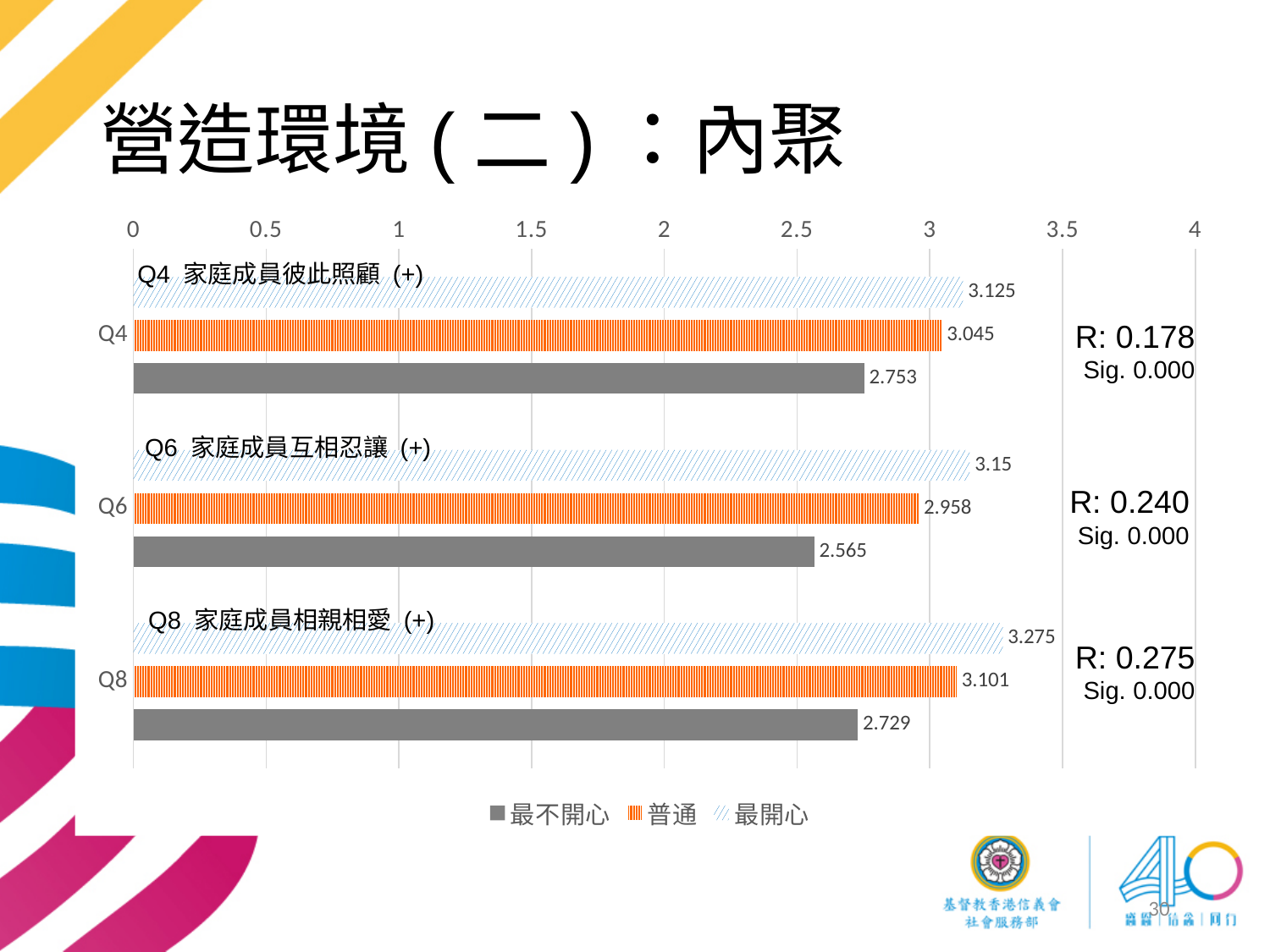

# 營造環境(二)：內聚

### Chart

| Category | 最開心 | 普通 | 最不開心 |
|---|---|---|---|
| Q4 | 3.125 | 3.045 | 2.753 |
| Q6 | 3.15 | 2.958 | 2.565 |
| Q8 | 3.275 | 3.101 | 2.729 |
Q4 家庭成員彼此照顧 (+)
R: 0.178
Sig. 0.000
Q6 家庭成員互相忍讓 (+)
R: 0.240
Sig. 0.000
Q8 家庭成員相親相愛 (+)
R: 0.275
Sig. 0.000
30